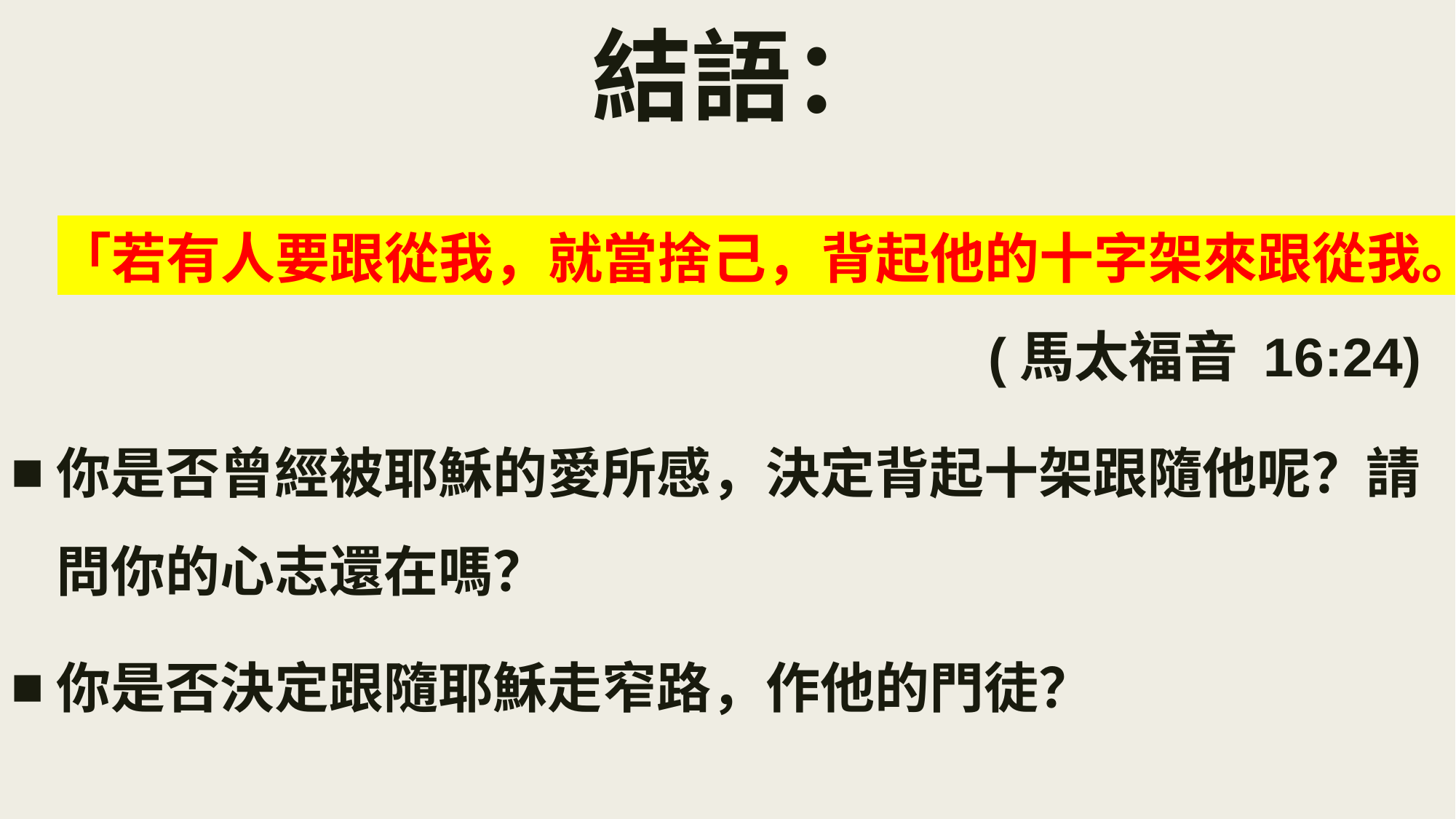

# 結語：
「若有人要跟從我，就當捨己，背起他的十字架來跟從我。 (馬太福音 16:24)
你是否曾經被耶穌的愛所感，決定背起十架跟隨他呢？請問你的心志還在嗎？
你是否決定跟隨耶穌走窄路，作他的門徒？